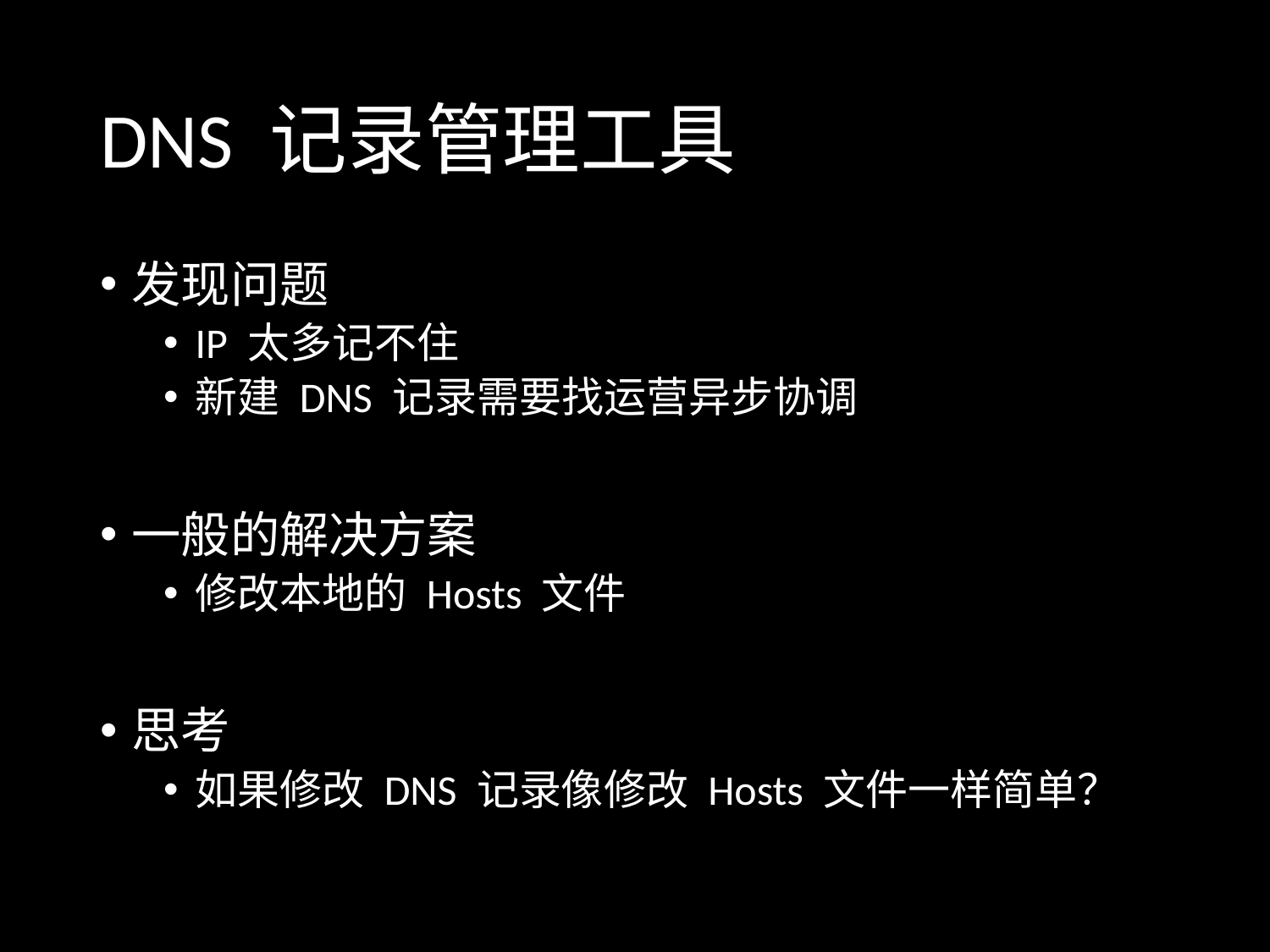

# DNS 记录管理工具
发现问题
IP 太多记不住
新建 DNS 记录需要找运营异步协调

一般的解决方案
修改本地的 Hosts 文件

思考
如果修改 DNS 记录像修改 Hosts 文件一样简单？